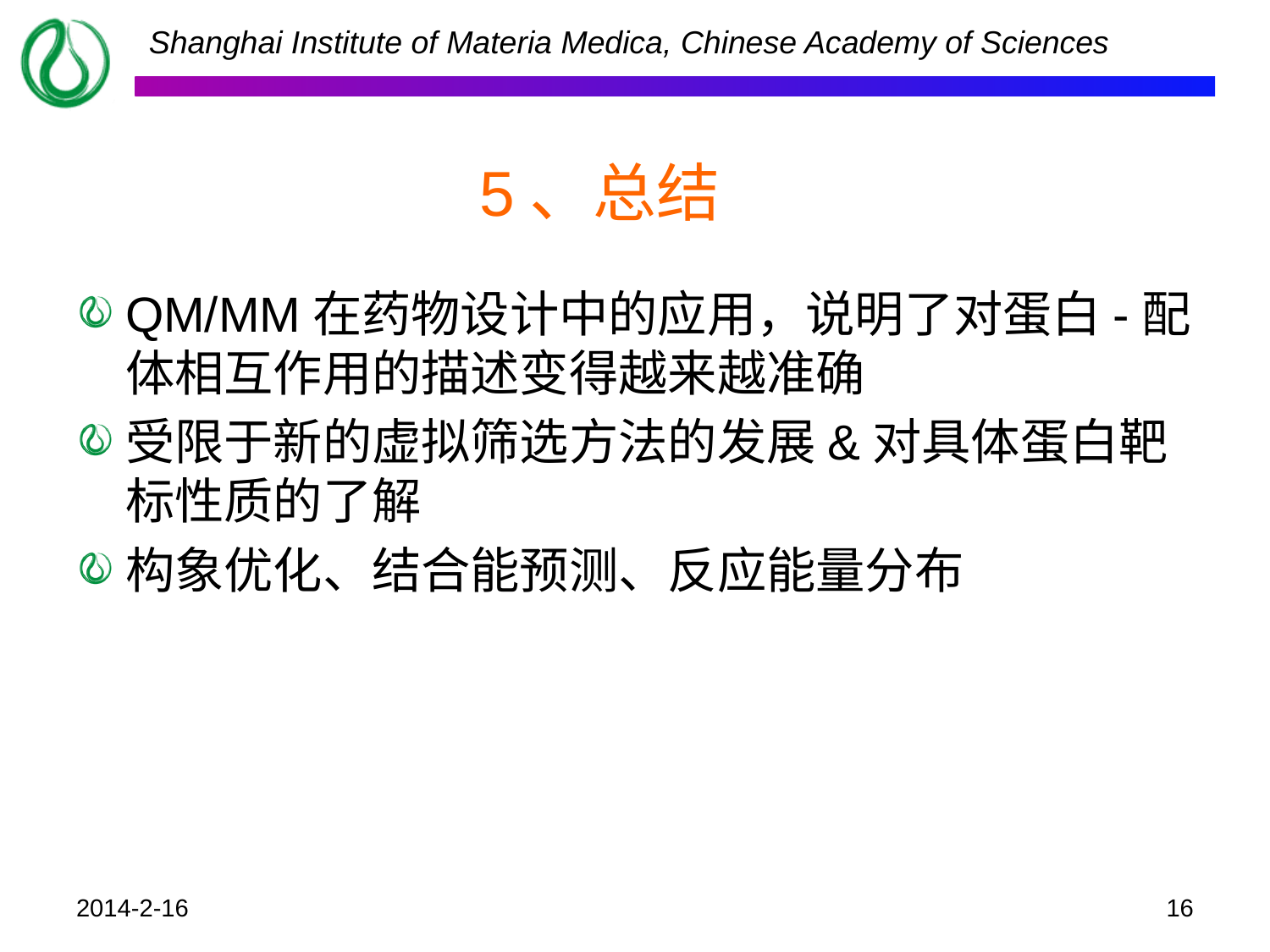

# 5、总结
QM/MM在药物设计中的应用，说明了对蛋白-配体相互作用的描述变得越来越准确
受限于新的虚拟筛选方法的发展&对具体蛋白靶标性质的了解
构象优化、结合能预测、反应能量分布
2014-2-16
16